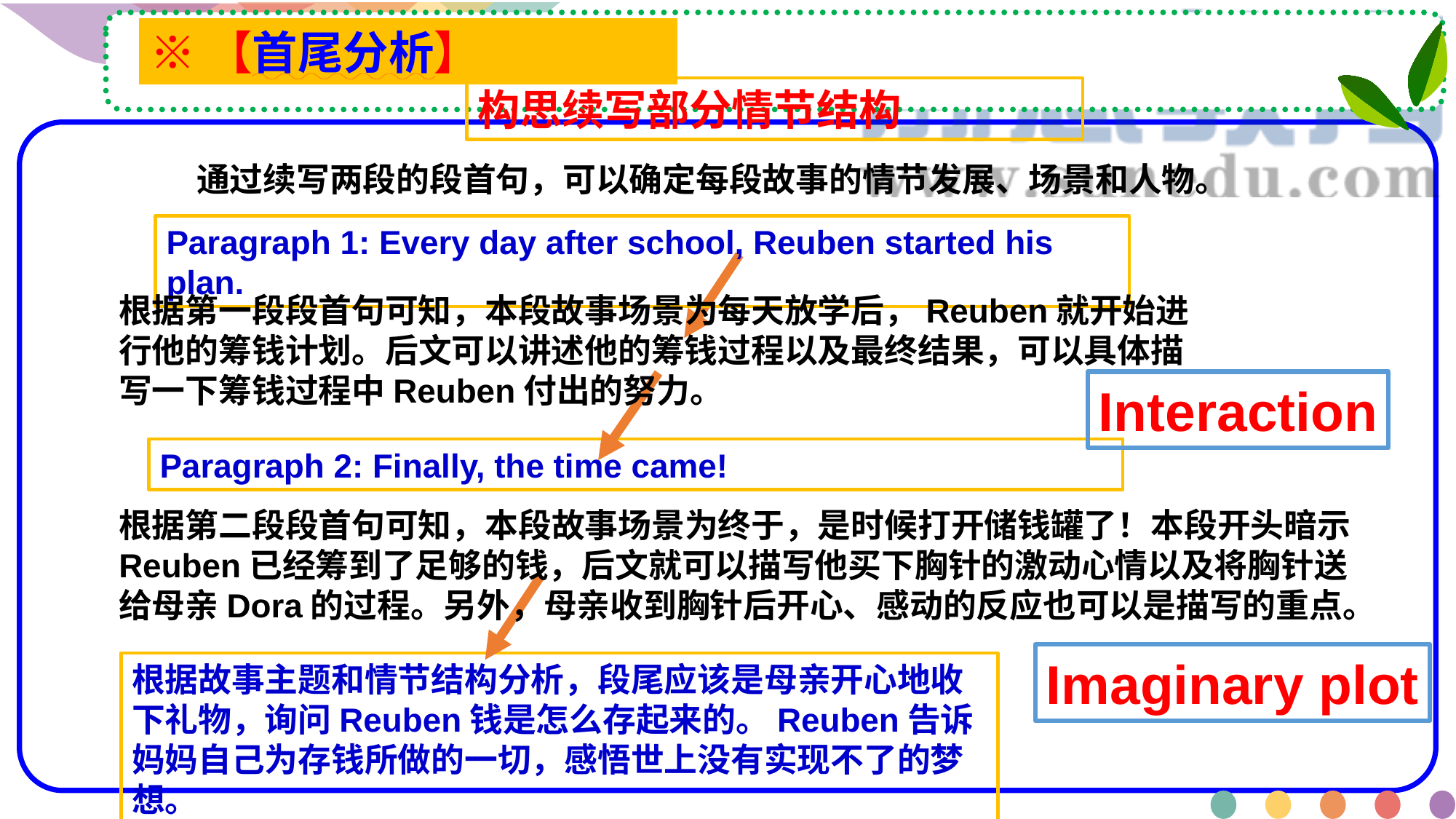

※【首尾分析】

构思续写部分情节结构
通过续写两段的段首句，可以确定每段故事的情节发展、场景和人物。
Paragraph 1: Every day after school, Reuben started his plan.
根据第一段段首句可知，本段故事场景为每天放学后，Reuben就开始进行他的筹钱计划。后文可以讲述他的筹钱过程以及最终结果，可以具体描写一下筹钱过程中Reuben付出的努力。
Interaction
Paragraph 2: Finally, the time came!
根据第二段段首句可知，本段故事场景为终于，是时候打开储钱罐了！本段开头暗示Reuben已经筹到了足够的钱，后文就可以描写他买下胸针的激动心情以及将胸针送给母亲Dora的过程。另外，母亲收到胸针后开心、感动的反应也可以是描写的重点。
Imaginary plot
根据故事主题和情节结构分析，段尾应该是母亲开心地收下礼物，询问Reuben钱是怎么存起来的。Reuben告诉妈妈自己为存钱所做的一切，感悟世上没有实现不了的梦想。